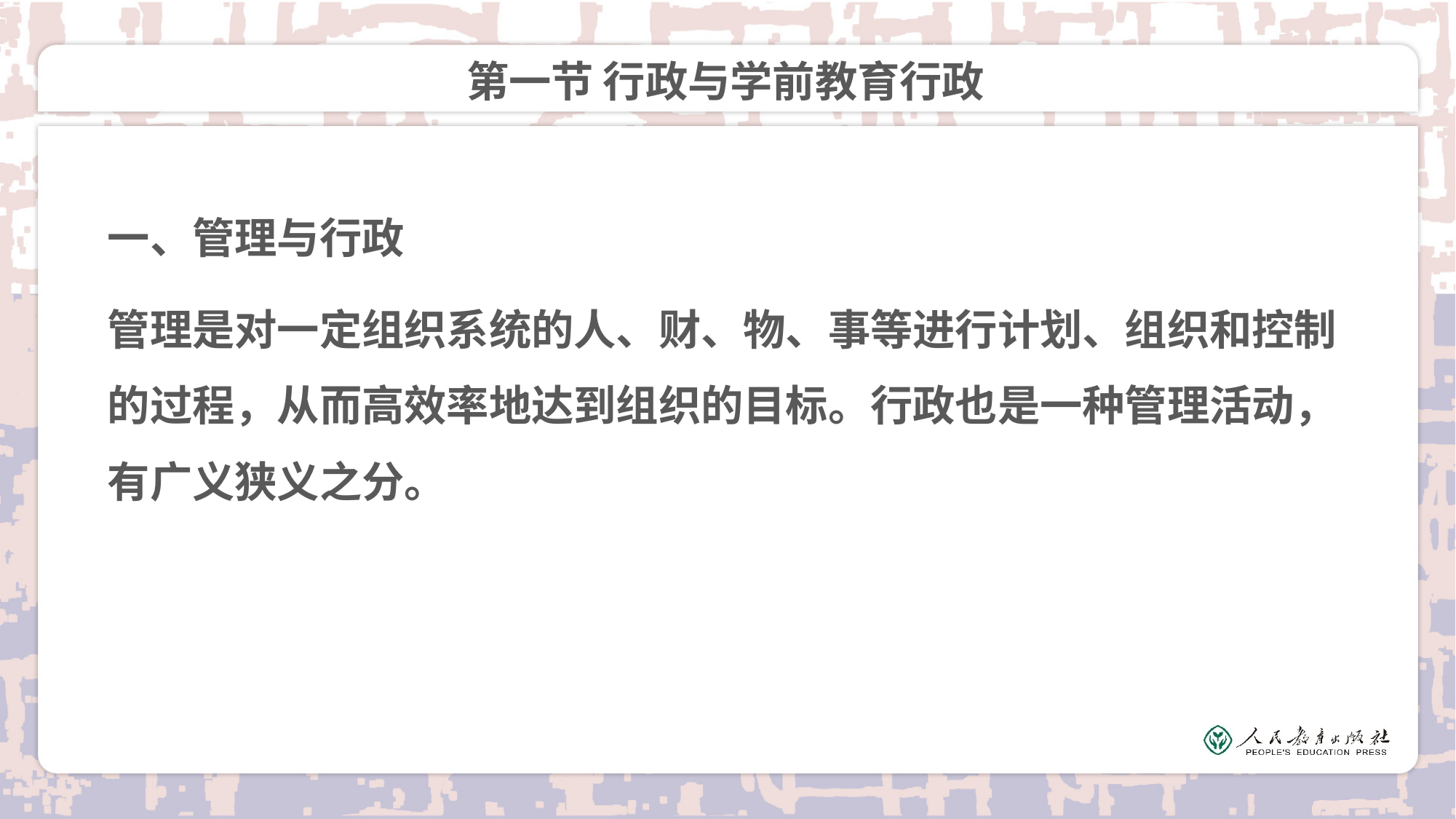

# 第一节 行政与学前教育行政
一、管理与行政
管理是对一定组织系统的人、财、物、事等进行计划、组织和控制的过程，从而高效率地达到组织的目标。行政也是一种管理活动，有广义狭义之分。